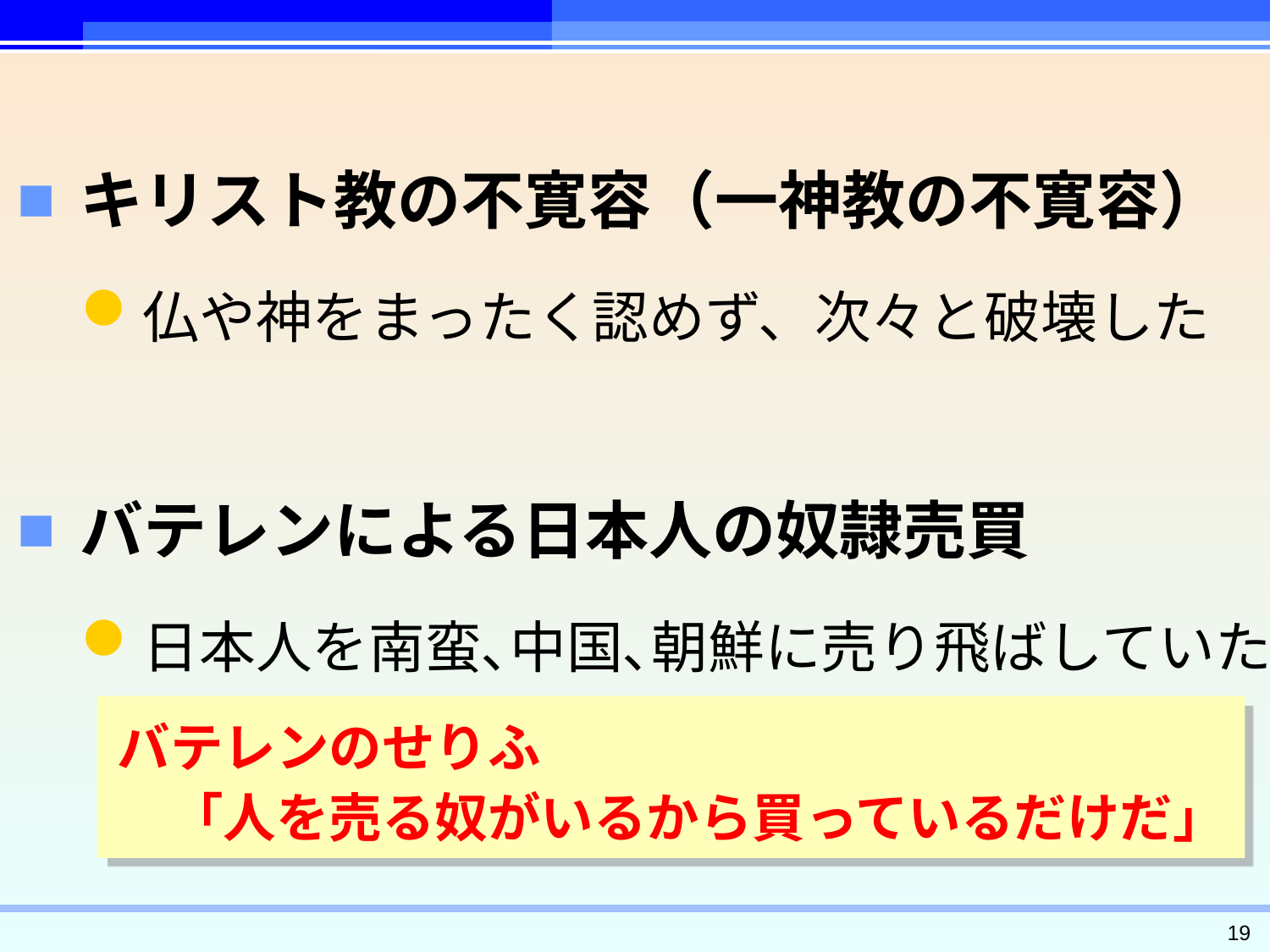

キリスト教の不寛容（一神教の不寛容）
仏や神をまったく認めず、次々と破壊した
バテレンによる日本人の奴隷売買
日本人を南蛮､中国､朝鮮に売り飛ばしていた

バテレンのせりふ
　「人を売る奴がいるから買っているだけだ」
19